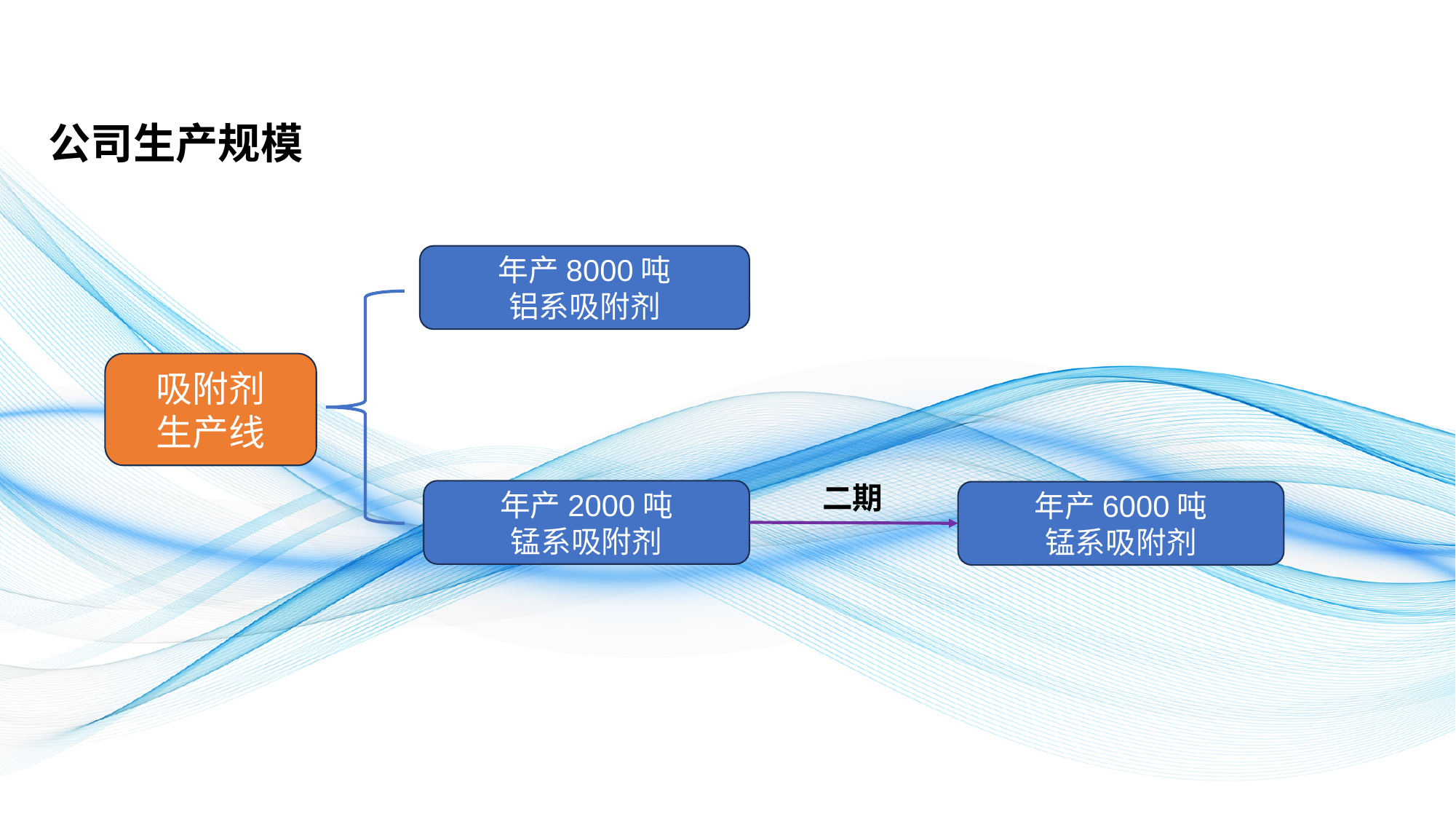

研发成果
研发实力
未来规划
公司简介

公司生产规模
年产8000吨
铝系吸附剂

吸附剂
生产线
二期
年产2000吨
锰系吸附剂
年产6000吨
锰系吸附剂